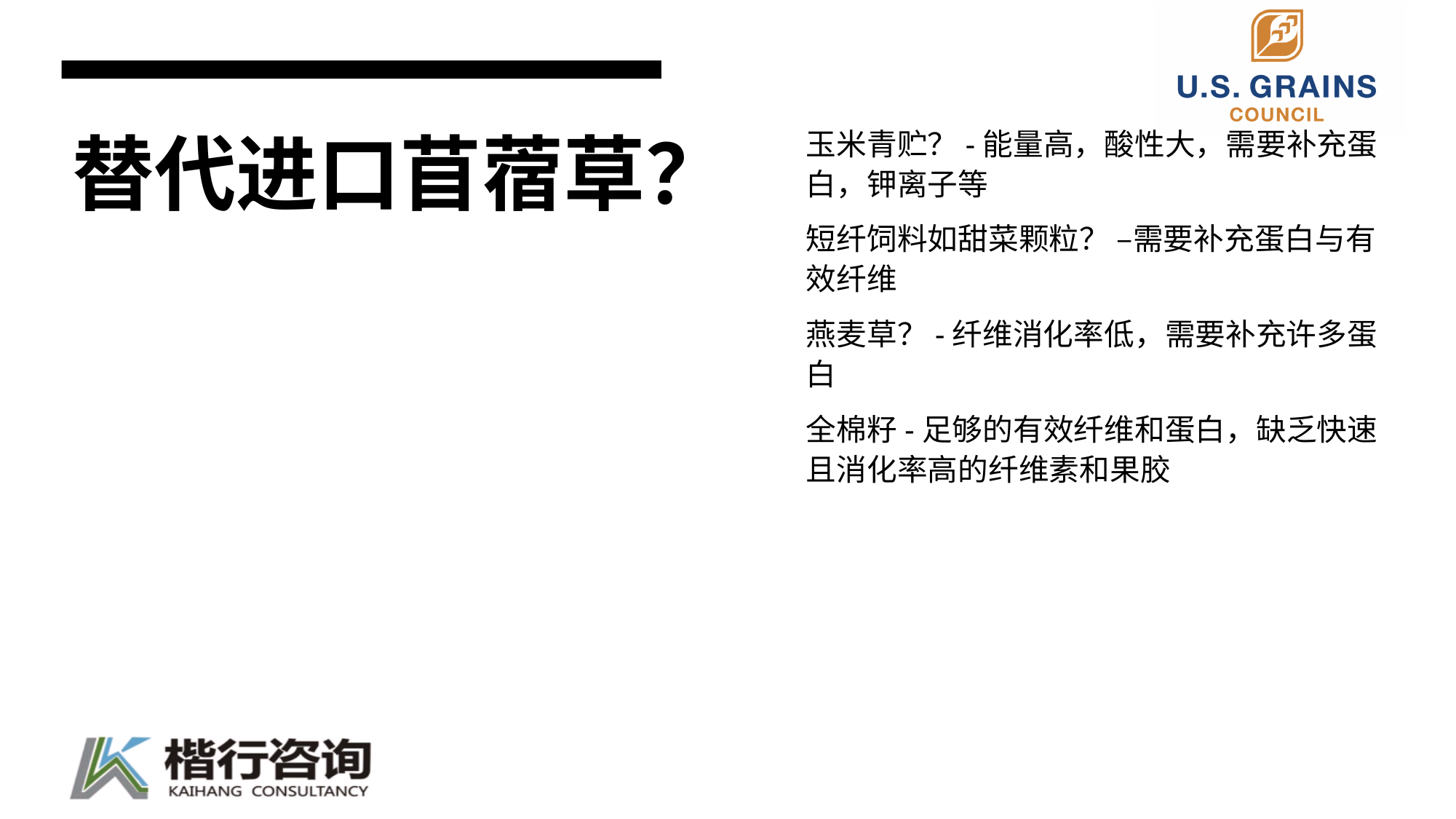

玉米青贮？-能量高，酸性大，需要补充蛋白，钾离子等
短纤饲料如甜菜颗粒？ –需要补充蛋白与有效纤维
燕麦草？-纤维消化率低，需要补充许多蛋白
全棉籽-足够的有效纤维和蛋白，缺乏快速且消化率高的纤维素和果胶
# 替代进口苜蓿草？